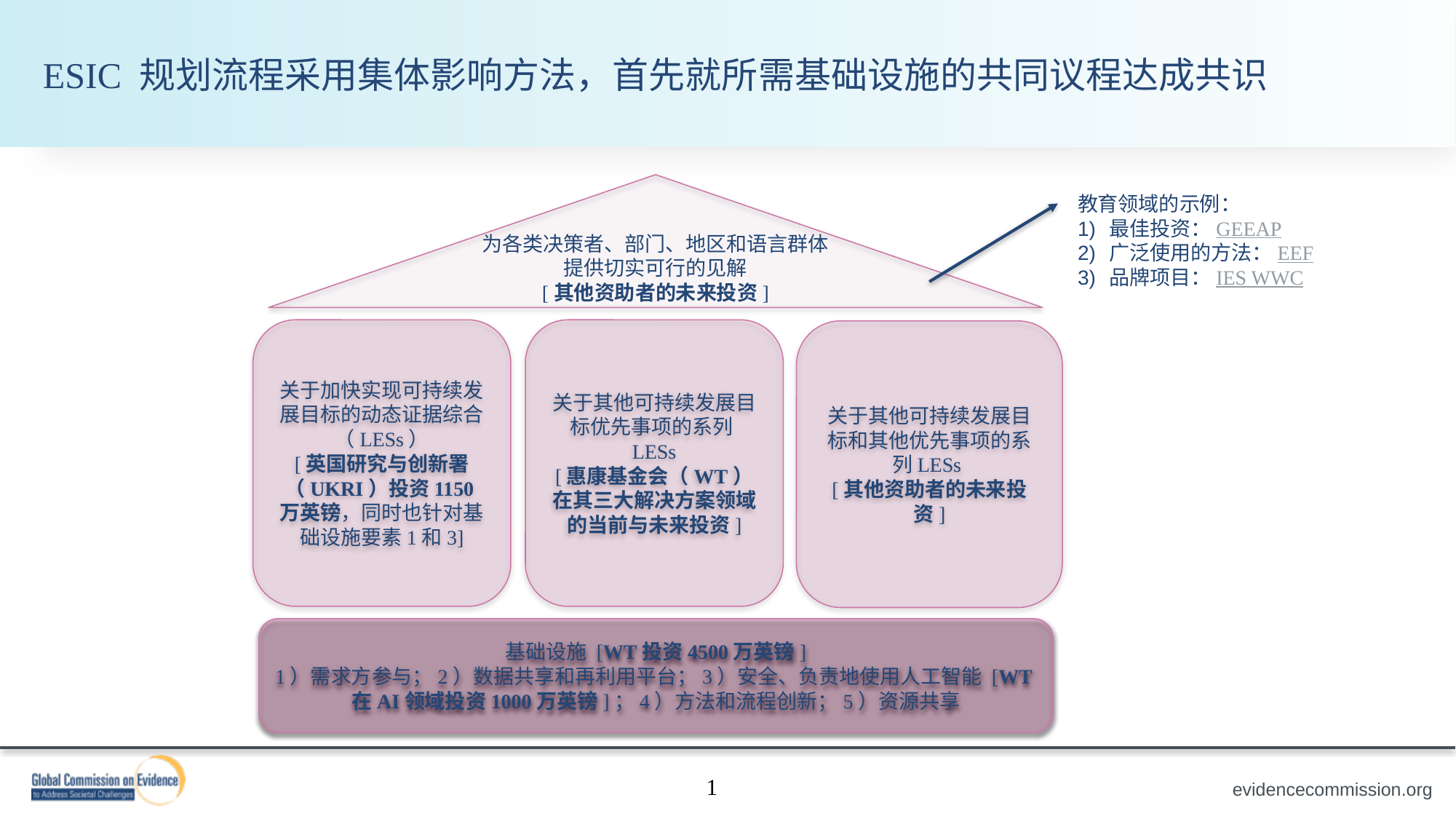

# ESIC 规划流程采用集体影响方法，首先就所需基础设施的共同议程达成共识

教育领域的示例：
最佳投资：GEEAP
广泛使用的方法：EEF
品牌项目：IES WWC
为各类决策者、部门、地区和语言群体
提供切实可行的见解
[其他资助者的未来投资]
关于加快实现可持续发展目标的动态证据综合（LESs）
[英国研究与创新署（UKRI）投资1150万英镑，同时也针对基础设施要素1和3]
关于其他可持续发展目标优先事项的系列LESs
[惠康基金会（WT）在其三大解决方案领域的当前与未来投资]
关于其他可持续发展目标和其他优先事项的系列LESs
[其他资助者的未来投资]
基础设施 [WT投资4500万英镑]
1）需求方参与；2）数据共享和再利用平台；3）安全、负责地使用人工智能 [WT在AI领域投资1000万英镑]；4）方法和流程创新；5）资源共享
1